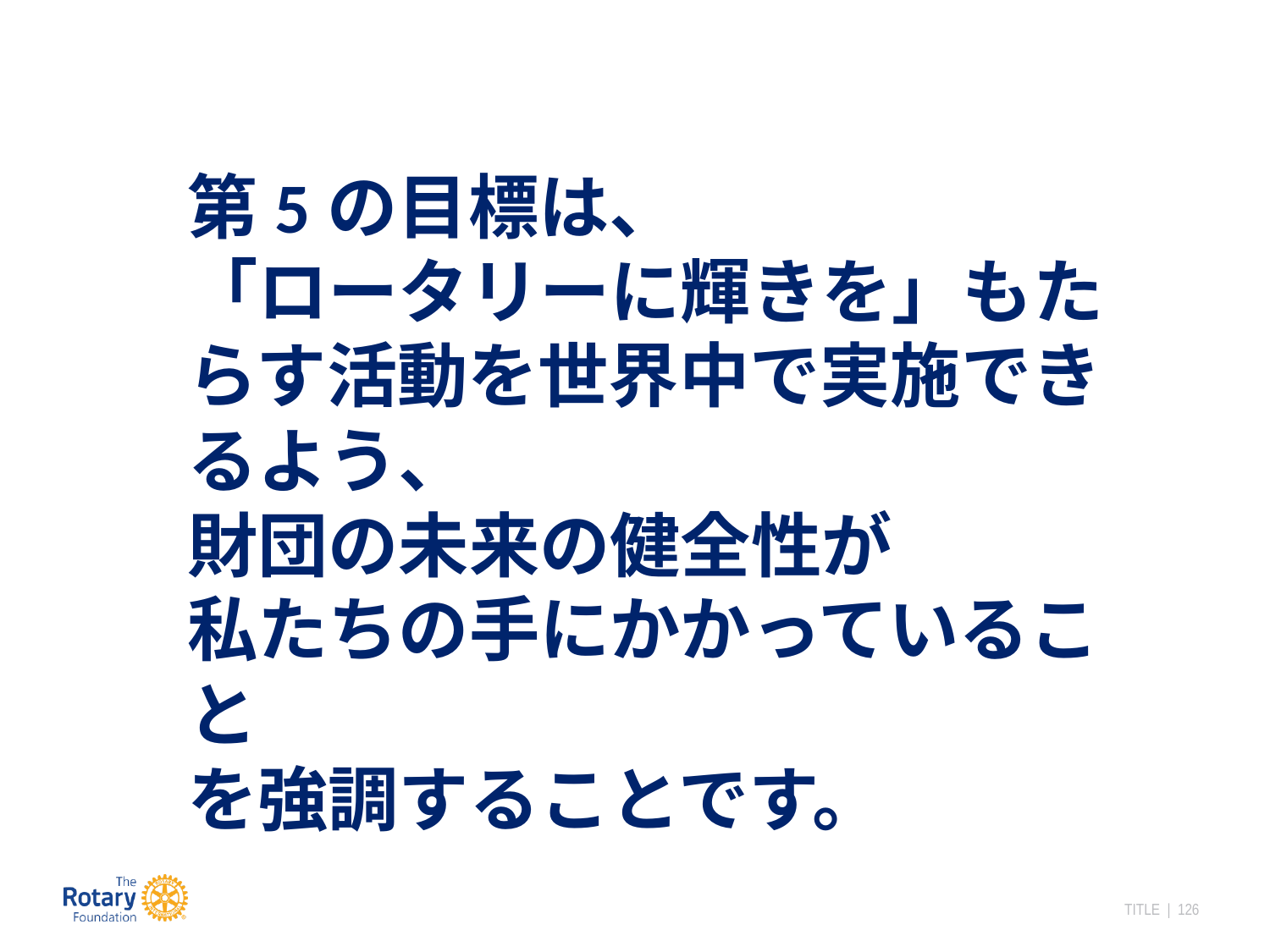

第5の目標は、
「ロータリーに輝きを」もたらす活動を世界中で実施できるよう、
財団の未来の健全性が
私たちの手にかかっていること
を強調することです。